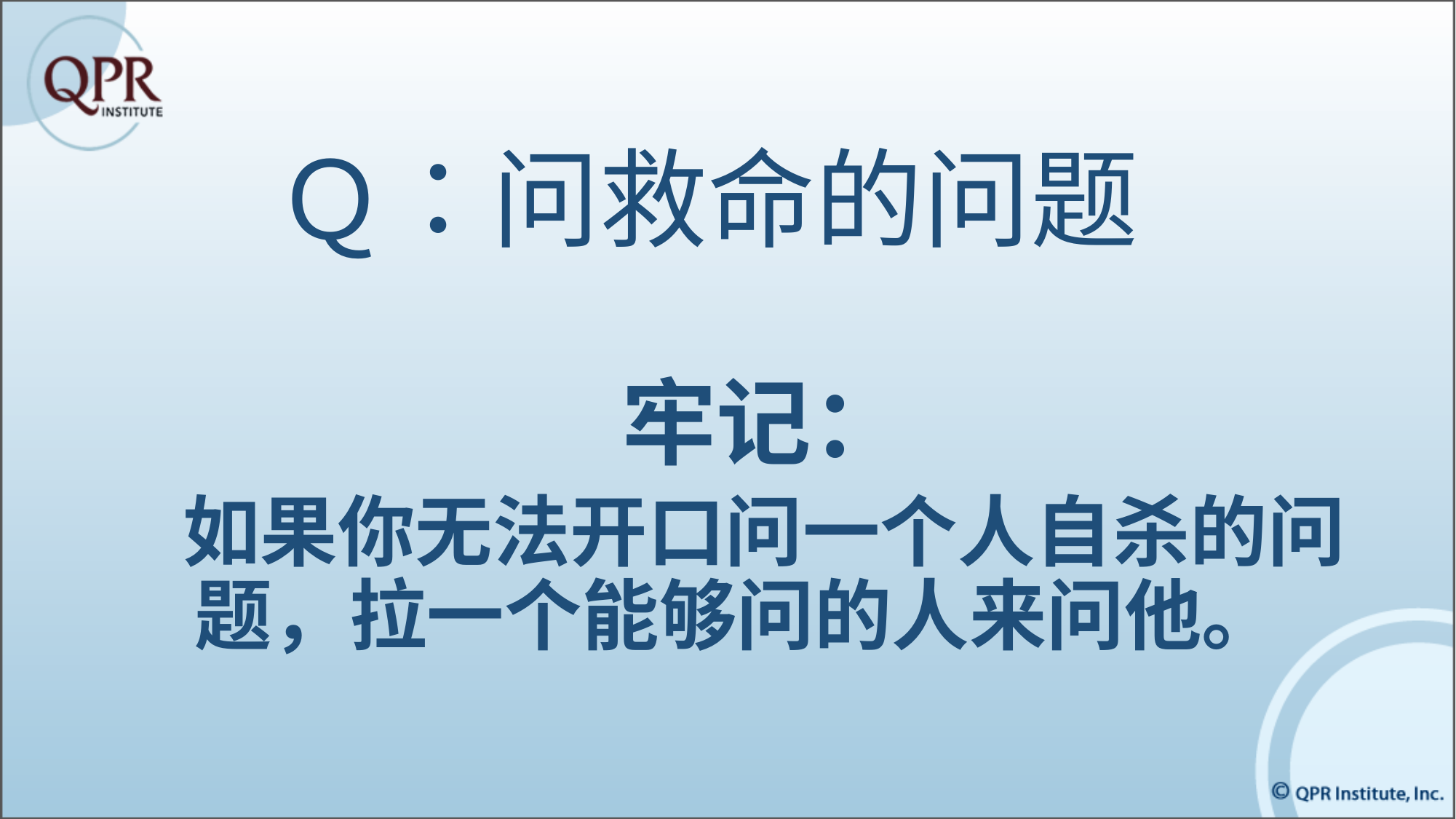

# Ｑ：问救命的问题

牢记：
如果你无法开口问一个人自杀的问题，拉一个能够问的人来问他。